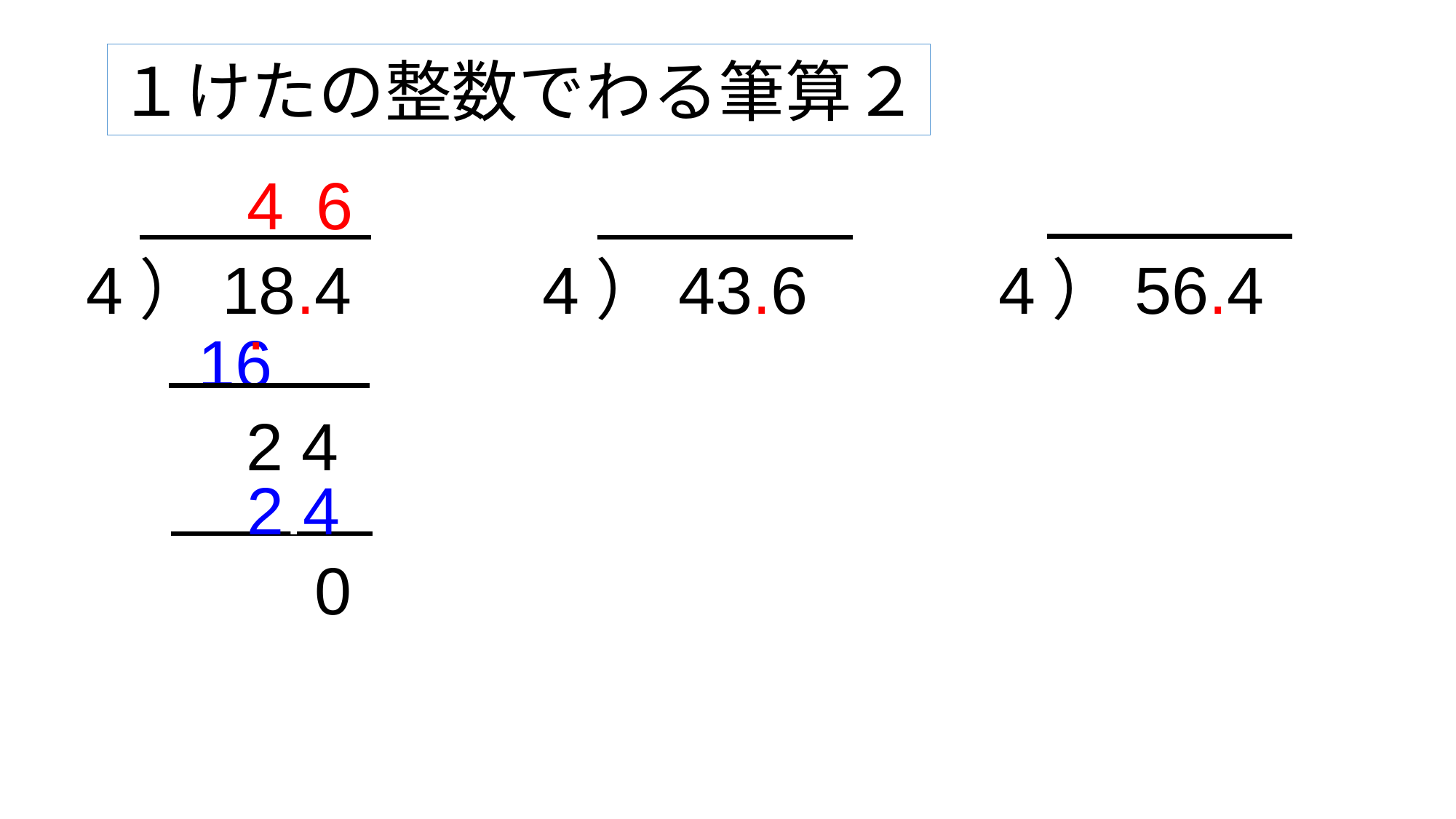

１けたの整数でわる筆算２
4.
6
4）18.4
4）43.6
4）56.4
16
2.4
2.4
0